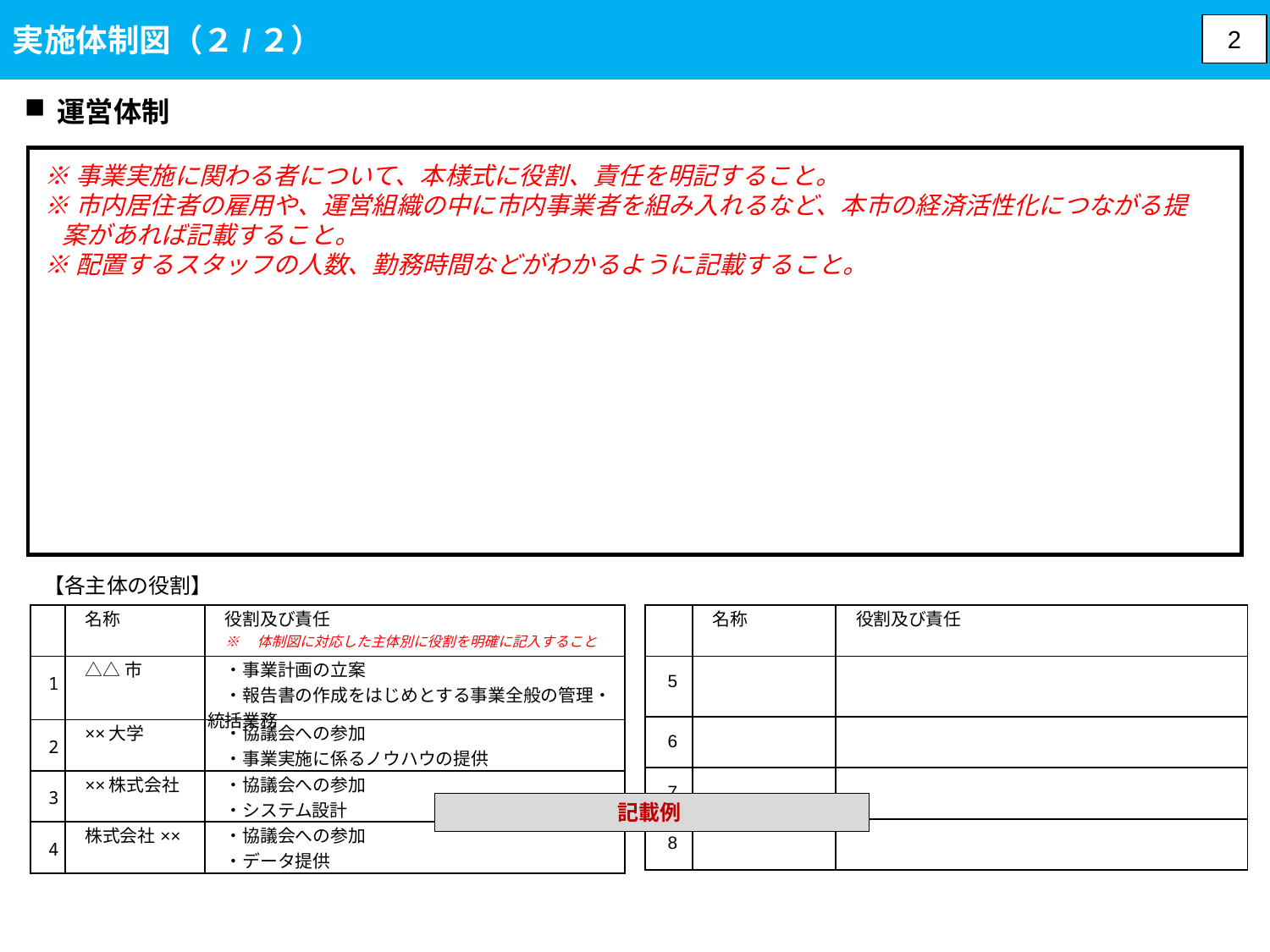

実施体制図（２/２）
2
運営体制

※事業実施に関わる者について、本様式に役割、責任を明記すること。
※市内居住者の雇用や、運営組織の中に市内事業者を組み入れるなど、本市の経済活性化につながる提案があれば記載すること。
※配置するスタッフの人数、勤務時間などがわかるように記載すること。
【各主体の役割】
|  | 名称 | 役割及び責任 ※　体制図に対応した主体別に役割を明確に記入すること |
| --- | --- | --- |
| 1 | △△市 | ・事業計画の立案 ・報告書の作成をはじめとする事業全般の管理・統括業務 |
| 2 | ××大学 | ・協議会への参加 ・事業実施に係るノウハウの提供 |
| 3 | ××株式会社 | ・協議会への参加 ・システム設計 |
| 4 | 株式会社×× | ・協議会への参加 ・データ提供 |
|  | 名称 | 役割及び責任 |
| --- | --- | --- |
| 5 |  |  |
| 6 |  |  |
| 7 |  |  |
| 8 |  |  |
記載例